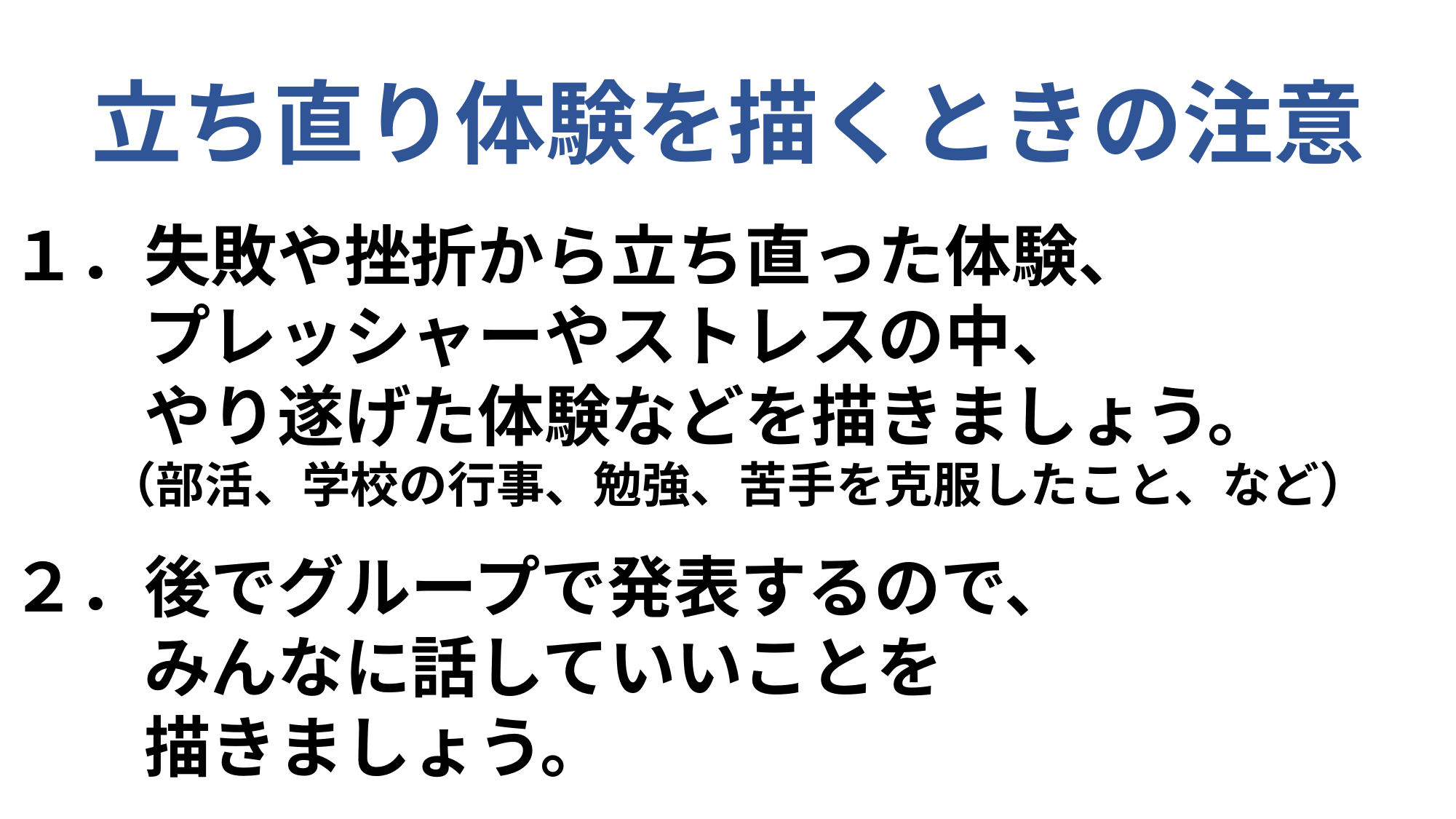

立ち直り体験を描くときの注意
１．失敗や挫折から立ち直った体験、
　　プレッシャーやストレスの中、
　　やり遂げた体験などを描きましょう。
　　（部活、学校の行事、勉強、苦手を克服したこと、など）

２．後でグループで発表するので、
　　みんなに話していいことを
　　描きましょう。